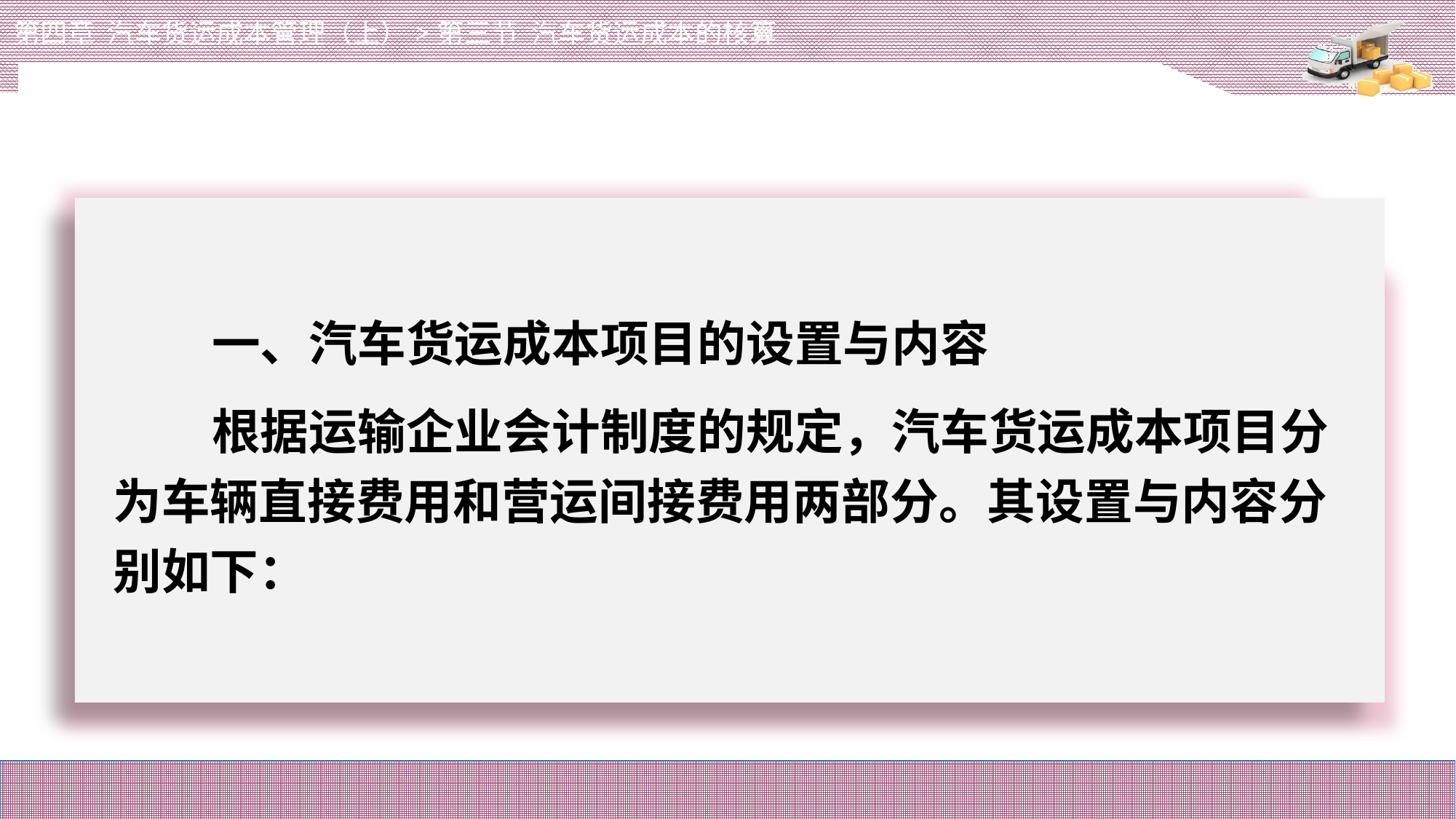

第四章  汽车货运成本管理（上）>第三节  汽车货运成本的核算
# 一、汽车货运成本项目的设置与内容
根据运输企业会计制度的规定，汽车货运成本项目分为车辆直接费用和营运间接费用两部分。其设置与内容分别如下：